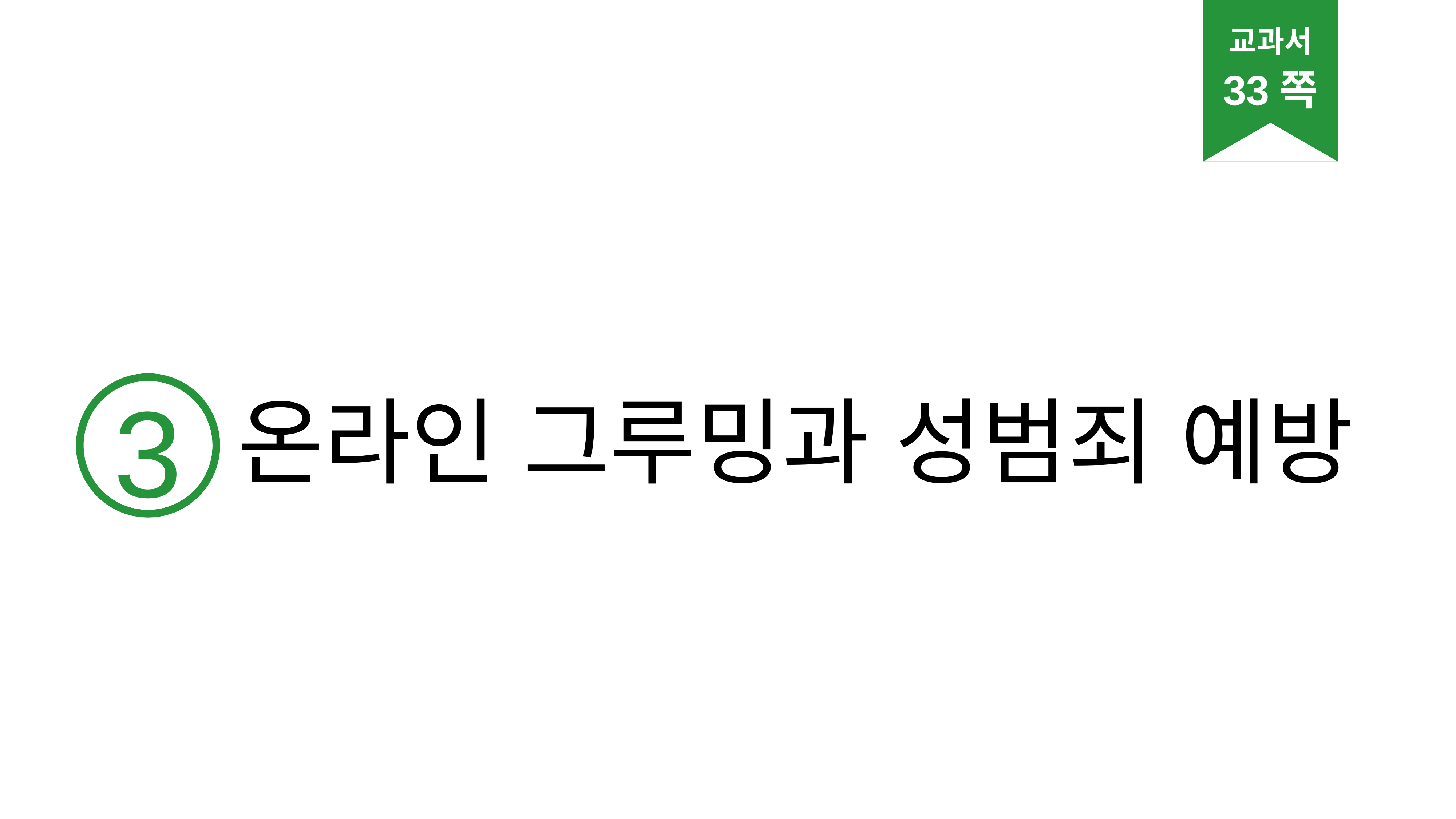

교과서
33쪽

3
온라인 그루밍과 성범죄 예방